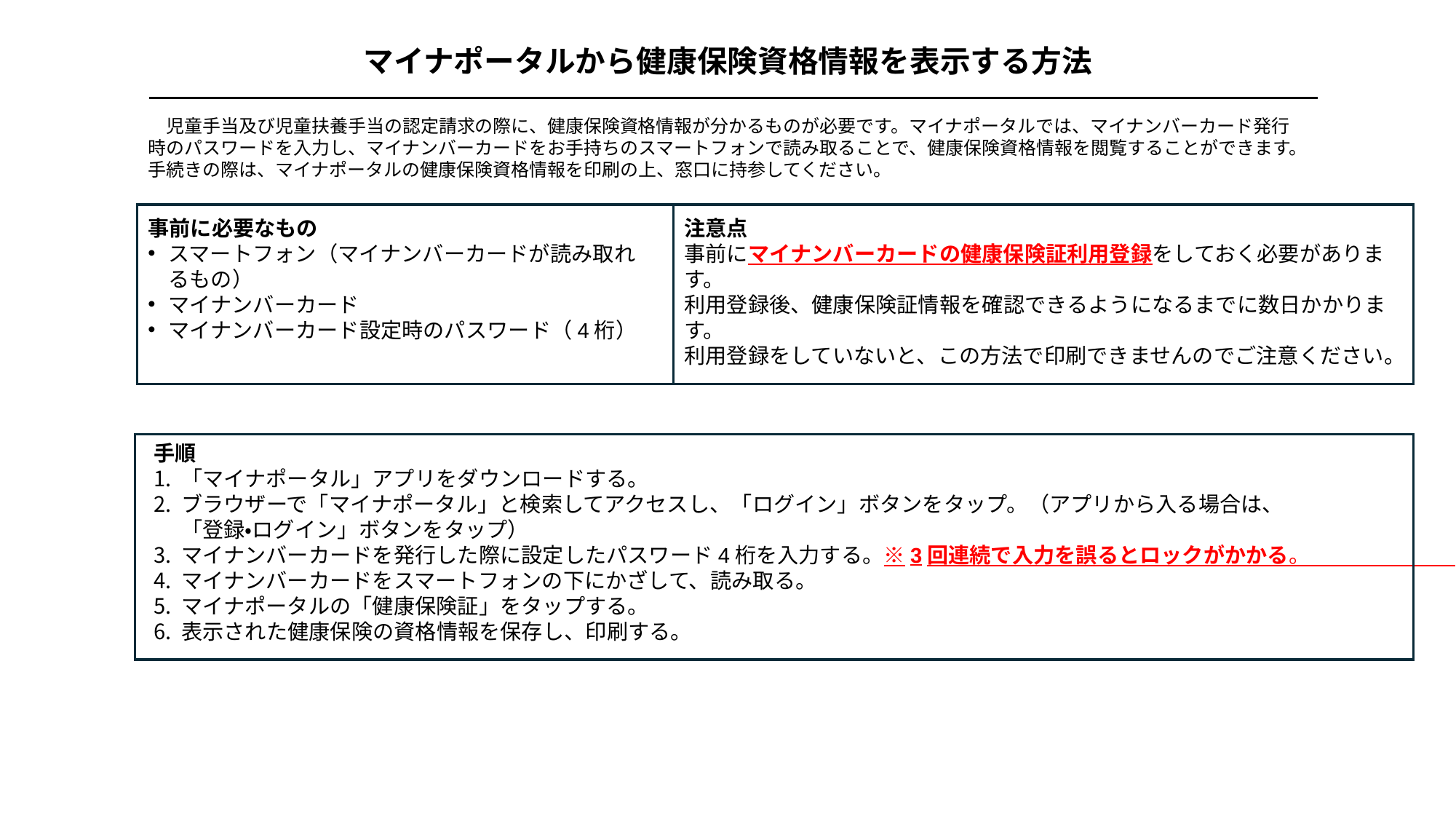

マイナポータルから健康保険資格情報を表示する方法

　児童手当及び児童扶養手当の認定請求の際に、健康保険資格情報が分かるものが必要です。マイナポータルでは、マイナンバーカード発行時のパスワードを入力し、マイナンバーカードをお手持ちのスマートフォンで読み取ることで、健康保険資格情報を閲覧することができます。手続きの際は、マイナポータルの健康保険資格情報を印刷の上、窓口に持参してください。

事前に必要なもの
スマートフォン（マイナンバーカードが読み取れるもの）
マイナンバーカード
マイナンバーカード設定時のパスワード（4桁）
注意点
事前にマイナンバーカードの健康保険証利用登録をしておく必要があります。
利用登録後、健康保険証情報を確認できるようになるまでに数日かかります。
利用登録をしていないと、この方法で印刷できませんのでご注意ください。

手順
「マイナポータル」アプリをダウンロードする。
ブラウザーで「マイナポータル」と検索してアクセスし、「ログイン」ボタンをタップ。（アプリから入る場合は、「登録・ログイン」ボタンをタップ）
マイナンバーカードを発行した際に設定したパスワード4桁を入力する。※3回連続で入力を誤るとロックがかかる。
マイナンバーカードをスマートフォンの下にかざして、読み取る。
マイナポータルの「健康保険証」をタップする。
表示された健康保険の資格情報を保存し、印刷する。